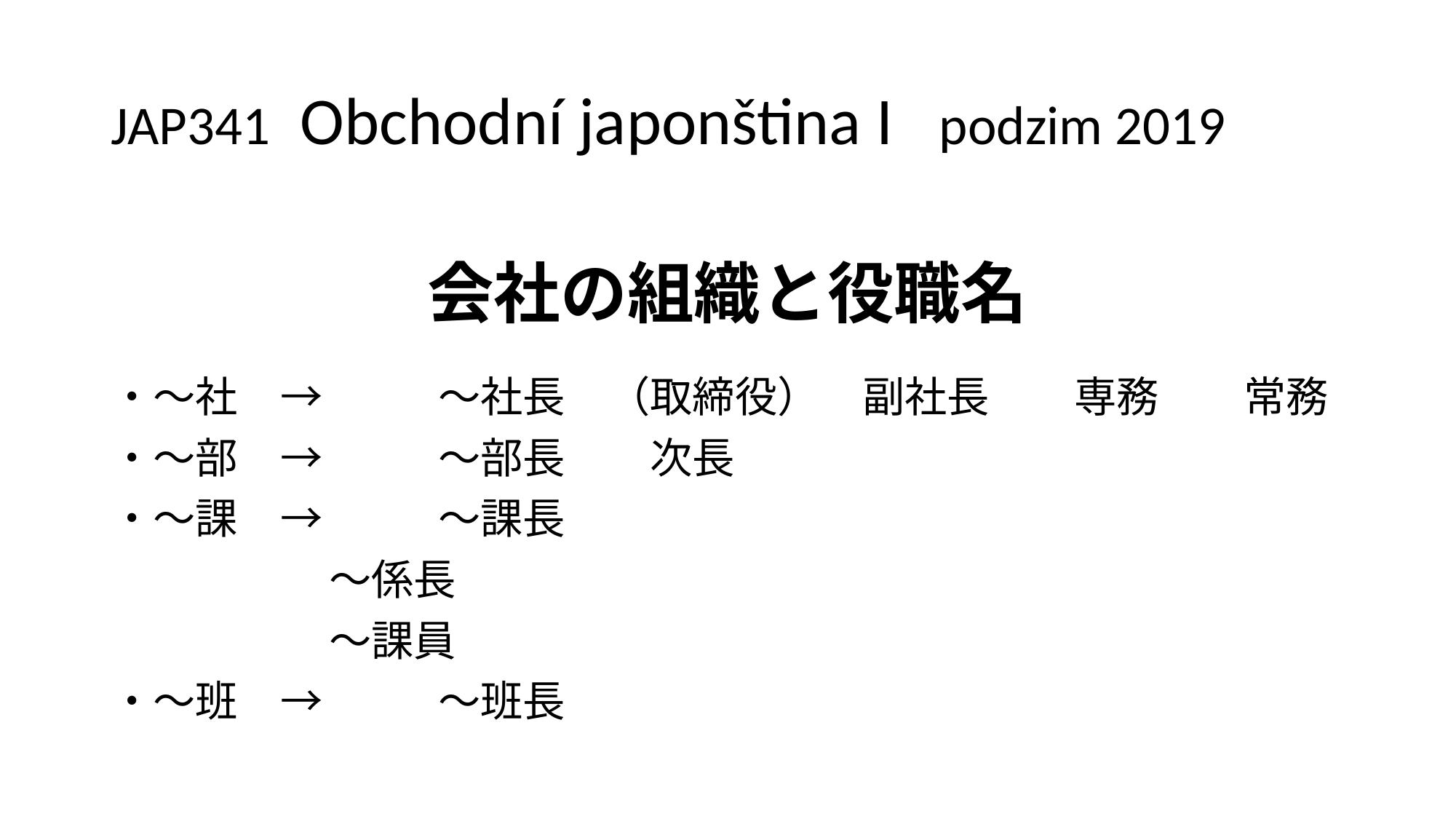

# JAP341  Obchodní japonština I   podzim 2019

会社の組織と役職名

・～社　→　	～社長　（取締役）　副社長　　専務　　常務
・～部　→　	～部長　　次長
・～課　→　	～課長
		～係長
		～課員
・～班　→　	～班長